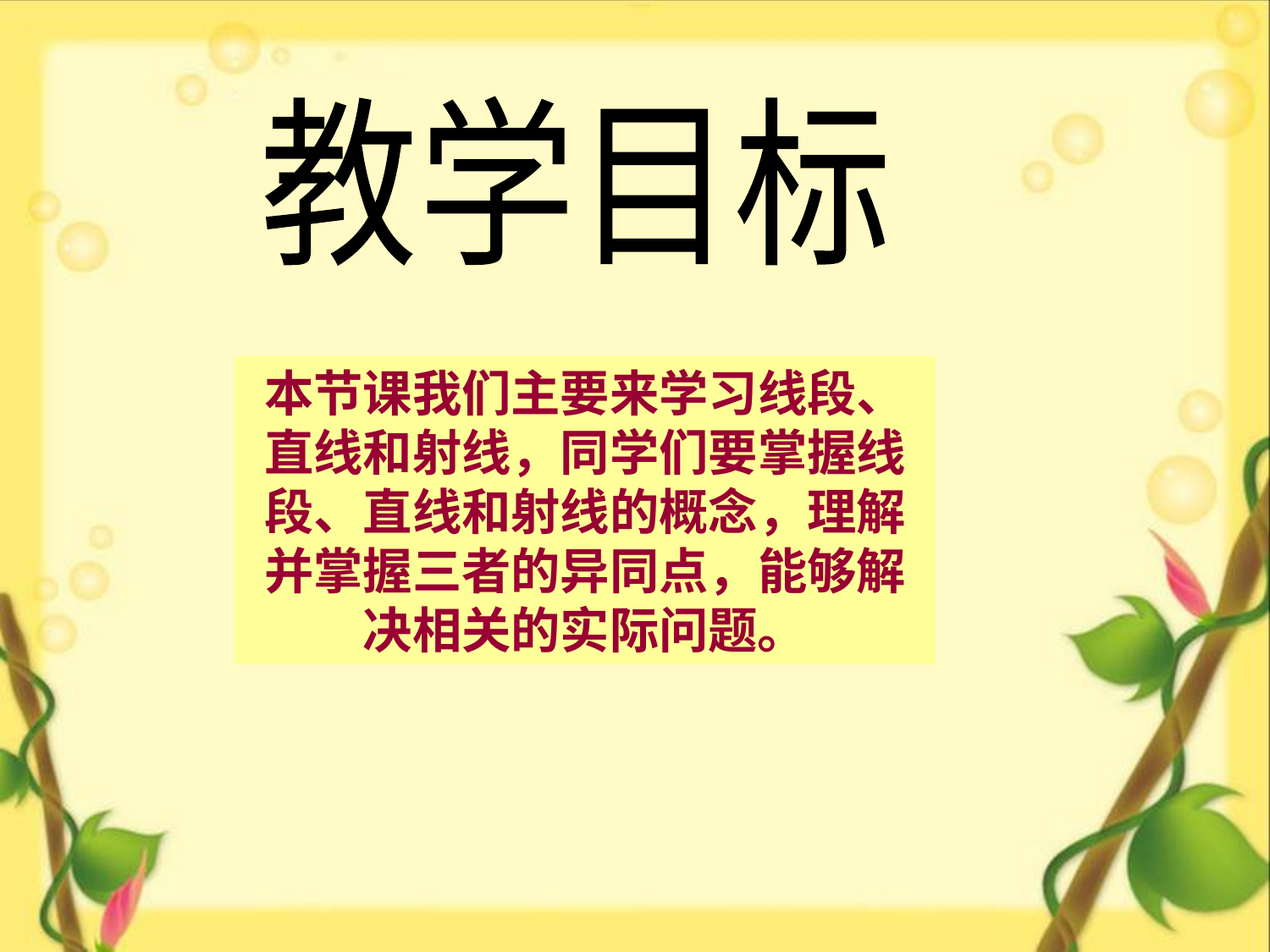

教学目标
本节课我们主要来学习线段、直线和射线，同学们要掌握线段、直线和射线的概念，理解并掌握三者的异同点，能够解决相关的实际问题。